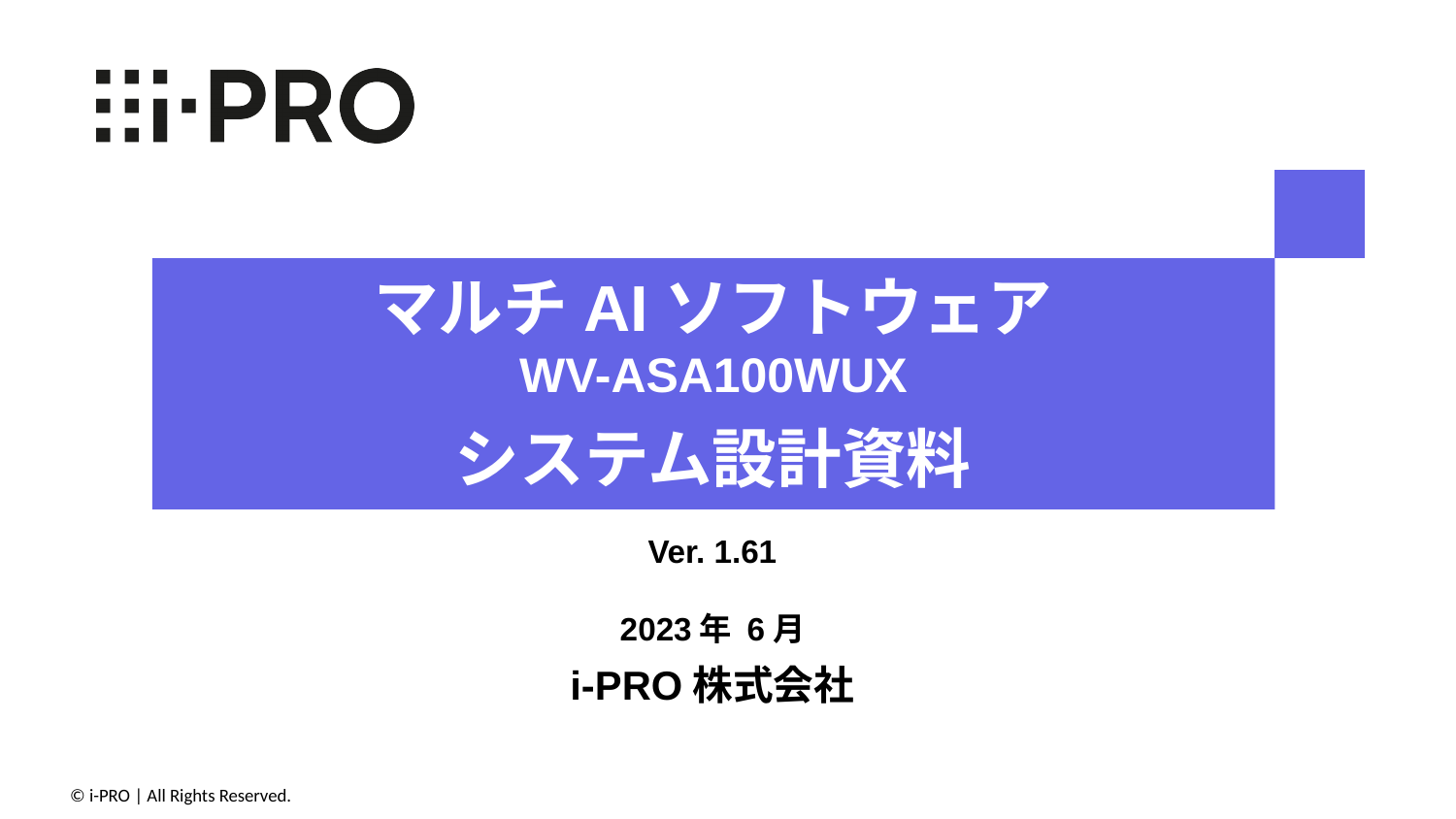

マルチAIソフトウェア
WV-ASA100WUX
システム設計資料
Ver. 1.61

2023年 6月
i-PRO株式会社